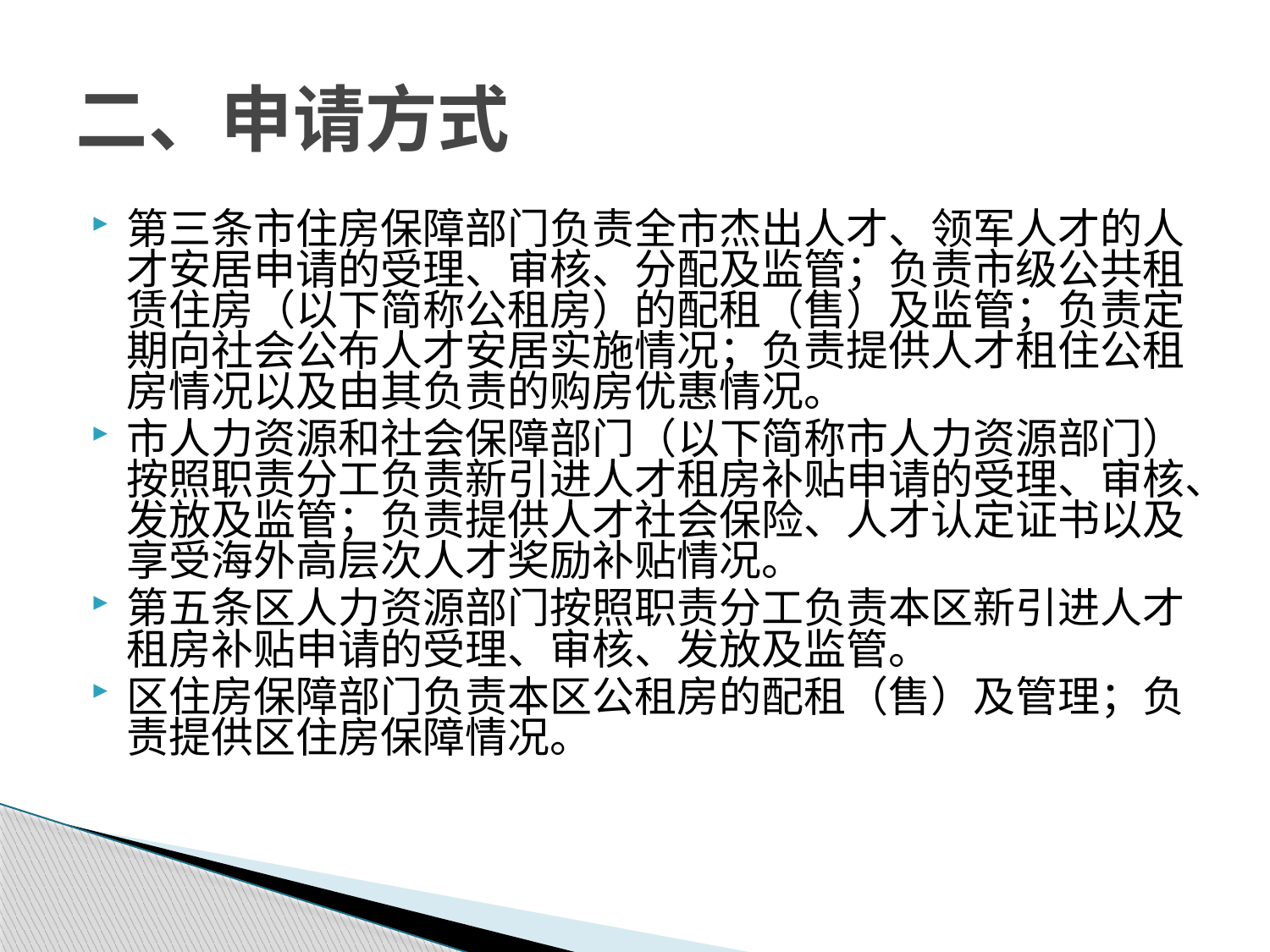

# 二、申请方式
第三条市住房保障部门负责全市杰出人才、领军人才的人才安居申请的受理、审核、分配及监管；负责市级公共租赁住房（以下简称公租房）的配租（售）及监管；负责定期向社会公布人才安居实施情况；负责提供人才租住公租房情况以及由其负责的购房优惠情况。
市人力资源和社会保障部门（以下简称市人力资源部门）按照职责分工负责新引进人才租房补贴申请的受理、审核、发放及监管；负责提供人才社会保险、人才认定证书以及享受海外高层次人才奖励补贴情况。
第五条区人力资源部门按照职责分工负责本区新引进人才租房补贴申请的受理、审核、发放及监管。
区住房保障部门负责本区公租房的配租（售）及管理；负责提供区住房保障情况。